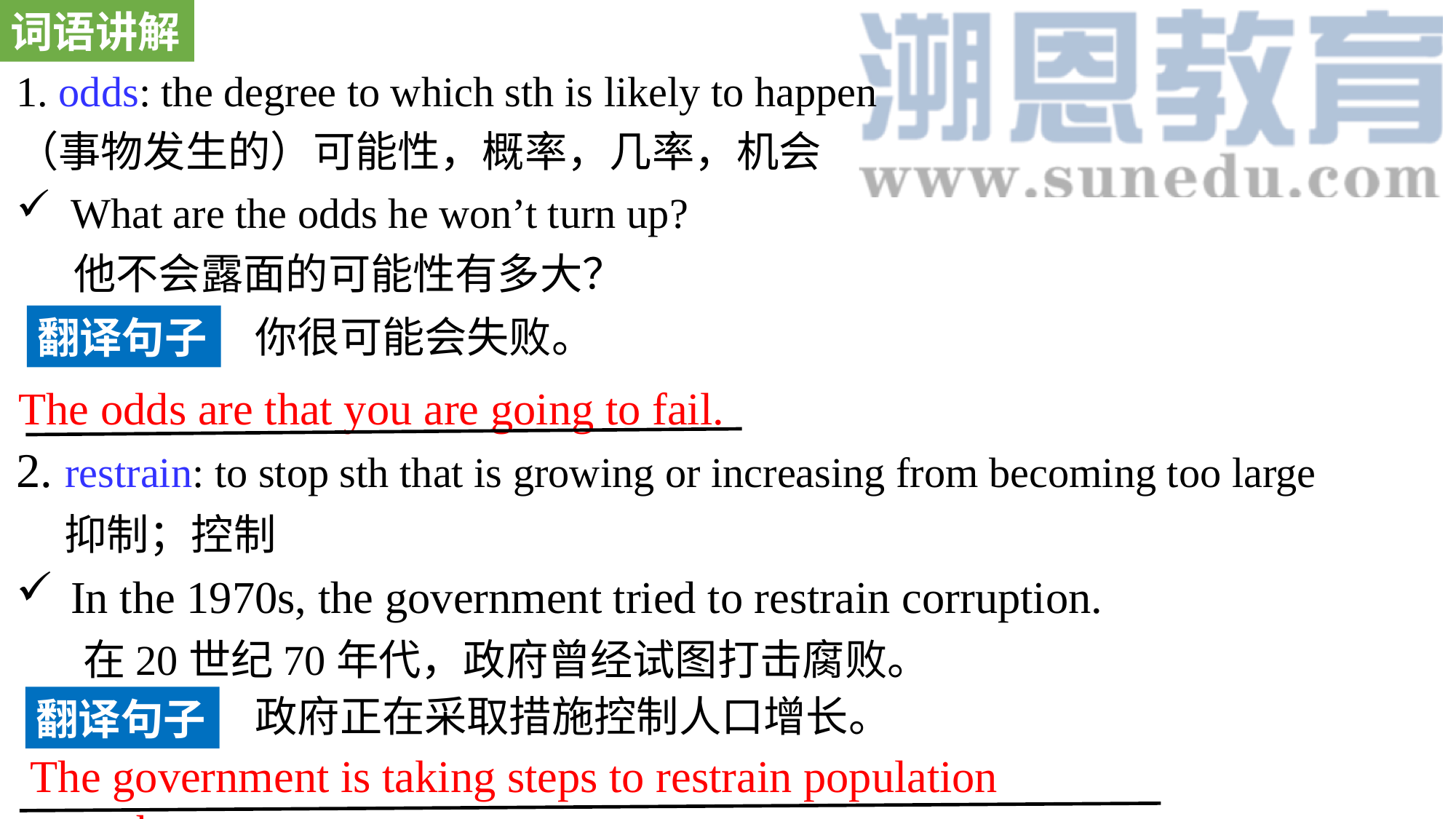

词语讲解
1. odds: the degree to which sth is likely to happen
（事物发生的）可能性，概率，几率，机会
What are the odds he won’t turn up?
     他不会露面的可能性有多大？

2. restrain: to stop sth that is growing or increasing from becoming too large
    抑制；控制
In the 1970s, the government tried to restrain corruption.
      在20世纪70年代，政府曾经试图打击腐败。

翻译句子
你很可能会失败。
The odds are that you are going to fail.
翻译句子
政府正在采取措施控制人口增长。
The government is taking steps to restrain population growth.